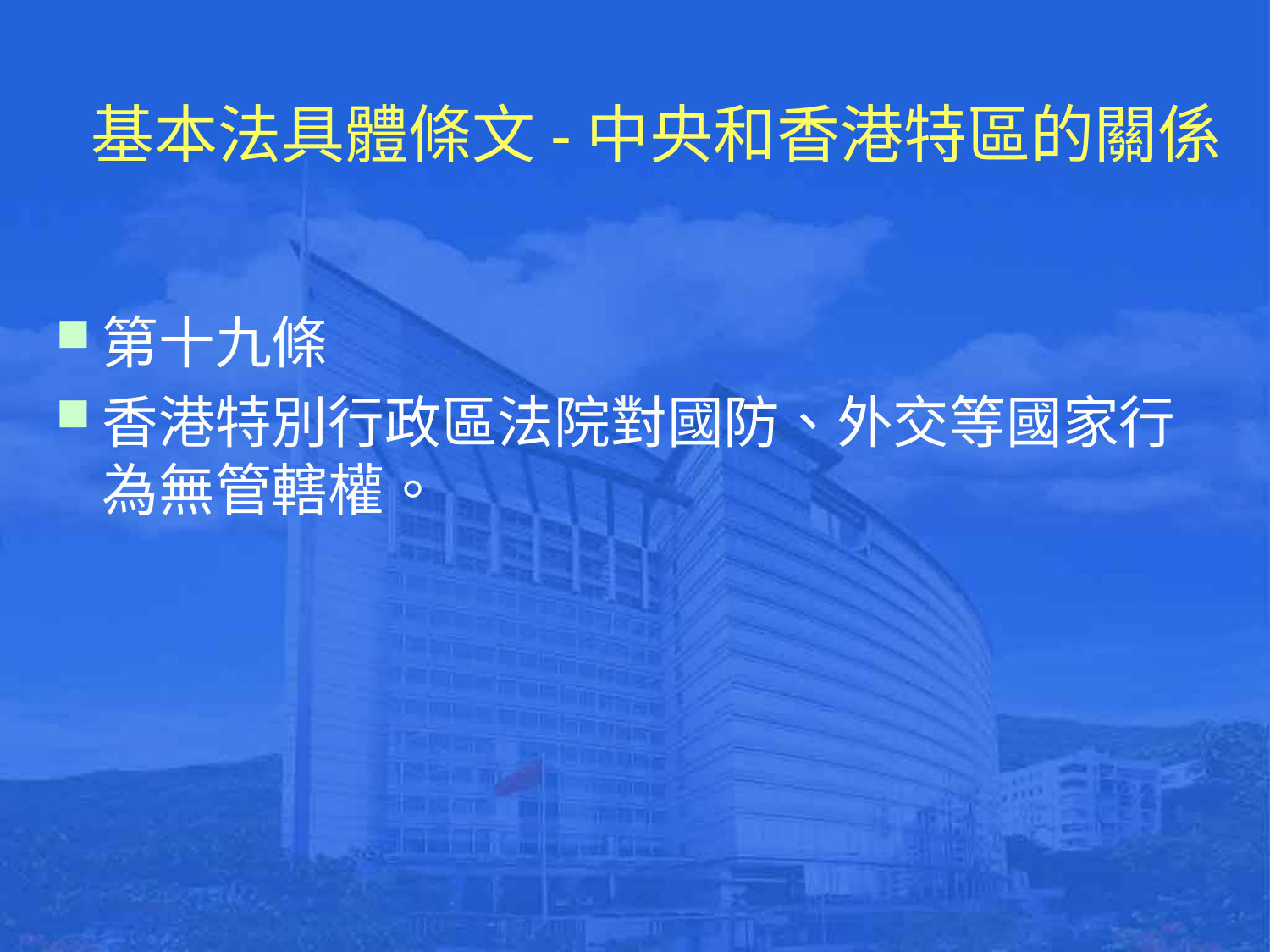

基本法具體條文-中央和香港特區的關係

第十九條
香港特別行政區法院對國防、外交等國家行為無管轄權。